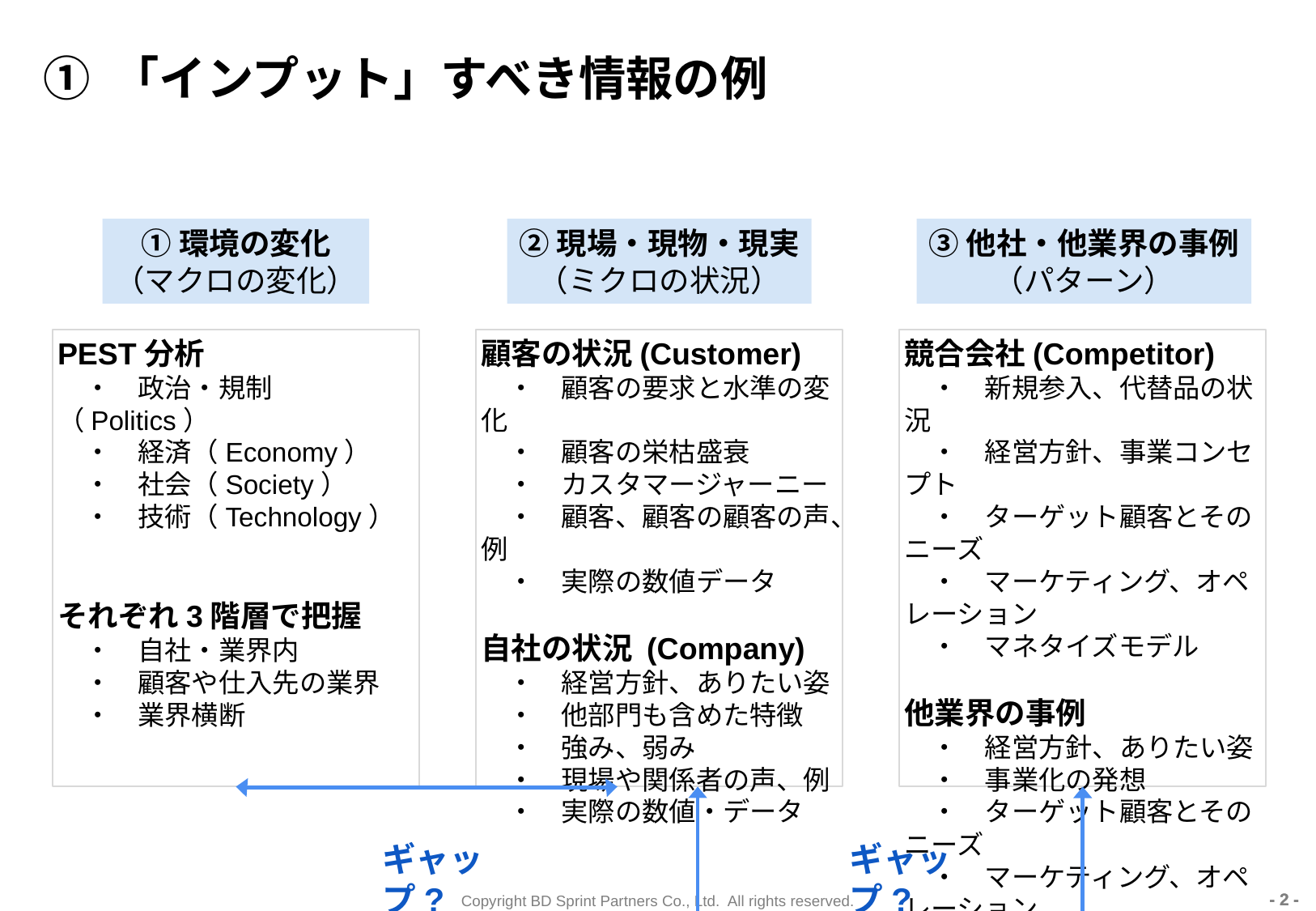

# ① 「インプット」すべき情報の例
①環境の変化
（マクロの変化）
②現場・現物・現実
（ミクロの状況）
③他社・他業界の事例
（パターン）
競合会社(Competitor)
　・　新規参入、代替品の状況
　・　経営方針、事業コンセプト
　・　ターゲット顧客とそのニーズ
　・　マーケティング、オペレーション
　・　マネタイズモデル

他業界の事例
　・　経営方針、ありたい姿
　・　事業化の発想
　・　ターゲット顧客とそのニーズ
　・　マーケティング、オペレーション
　・　マネタイズモデル
PEST分析
　・　政治・規制（Politics）
　・　経済（Economy）
　・　社会（Society）
　・　技術（Technology）

それぞれ3階層で把握
　・　自社・業界内
　・　顧客や仕入先の業界
　・　業界横断

顧客の状況(Customer)
　・　顧客の要求と水準の変化
　・　顧客の栄枯盛衰
　・　カスタマージャーニー
　・　顧客、顧客の顧客の声、例
　・　実際の数値データ

自社の状況 (Company)
　・　経営方針、ありたい姿
　・　他部門も含めた特徴
　・　強み、弱み
　・　現場や関係者の声、例
　・　実際の数値・データ

ギャップ?
ギャップ?